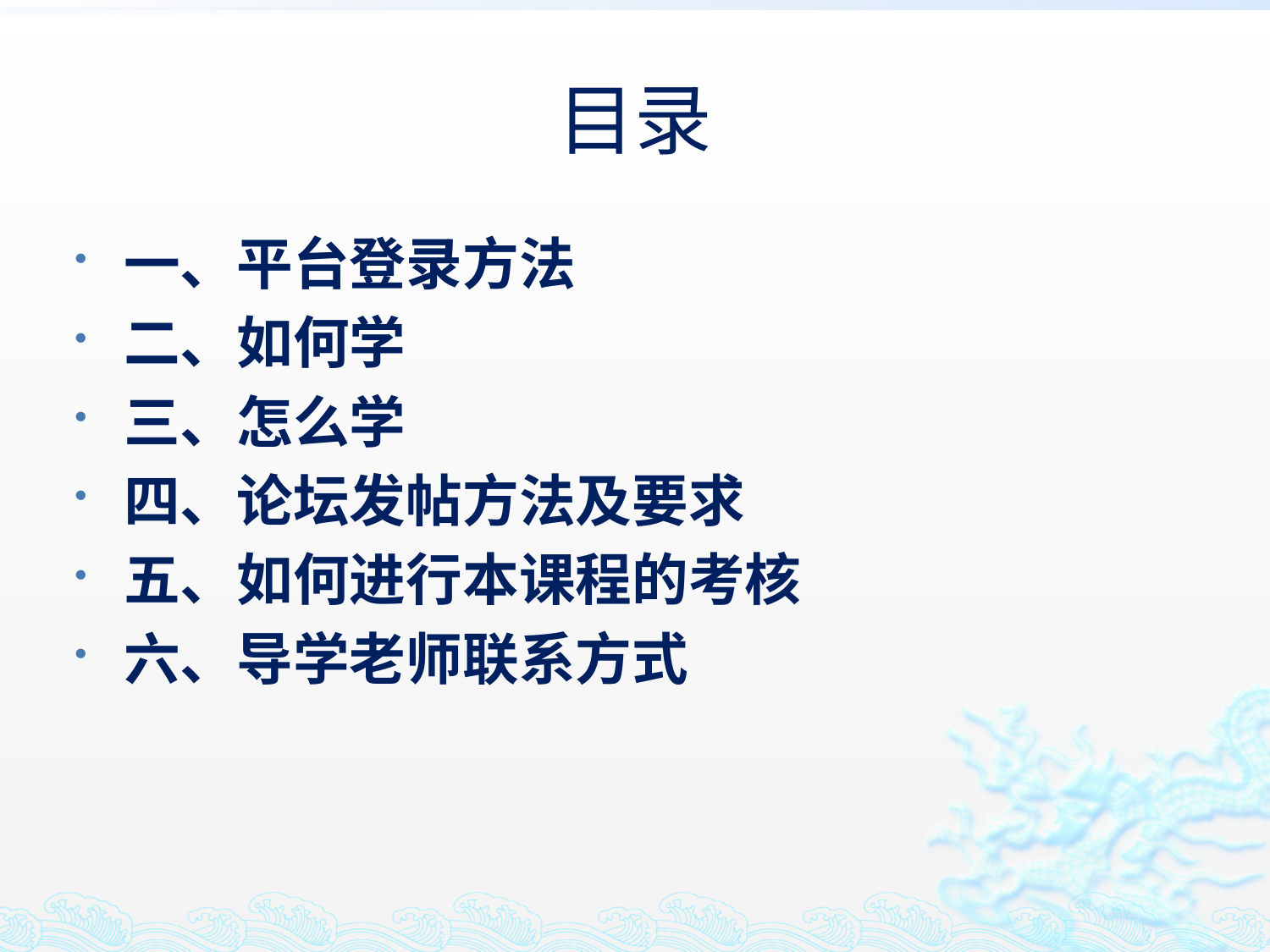

# 目录
一、平台登录方法
二、如何学
三、怎么学
四、论坛发帖方法及要求
五、如何进行本课程的考核
六、导学老师联系方式